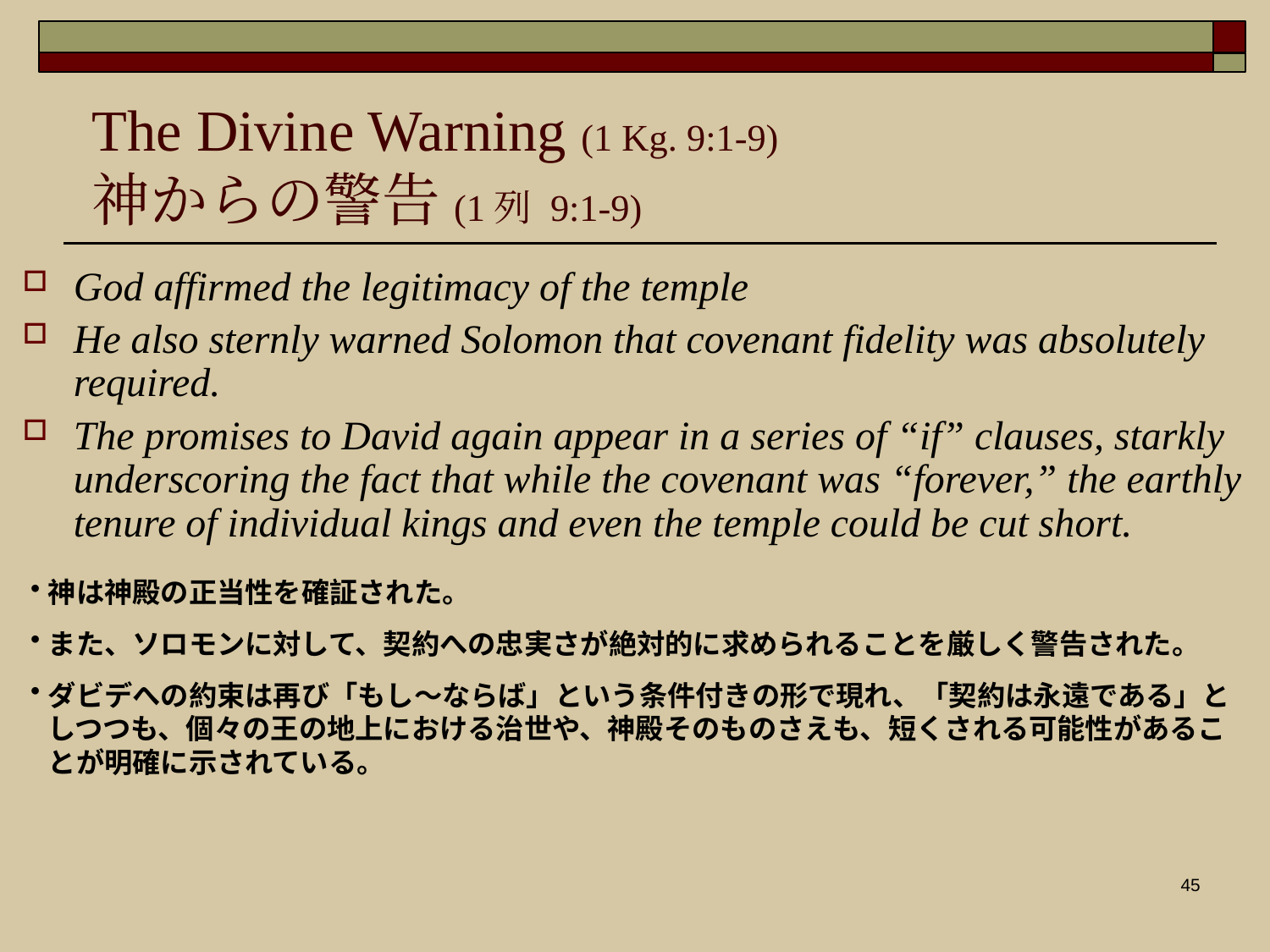

The Divine Warning (1 Kg. 9:1-9)
神からの警告(1列 9:1-9)
God affirmed the legitimacy of the temple
He also sternly warned Solomon that covenant fidelity was absolutely required.
The promises to David again appear in a series of “if” clauses, starkly underscoring the fact that while the covenant was “forever,” the earthly tenure of individual kings and even the temple could be cut short.
神は神殿の正当性を確証された。
また、ソロモンに対して、契約への忠実さが絶対的に求められることを厳しく警告された。
ダビデへの約束は再び「もし〜ならば」という条件付きの形で現れ、「契約は永遠である」としつつも、個々の王の地上における治世や、神殿そのものさえも、短くされる可能性があることが明確に示されている。
45